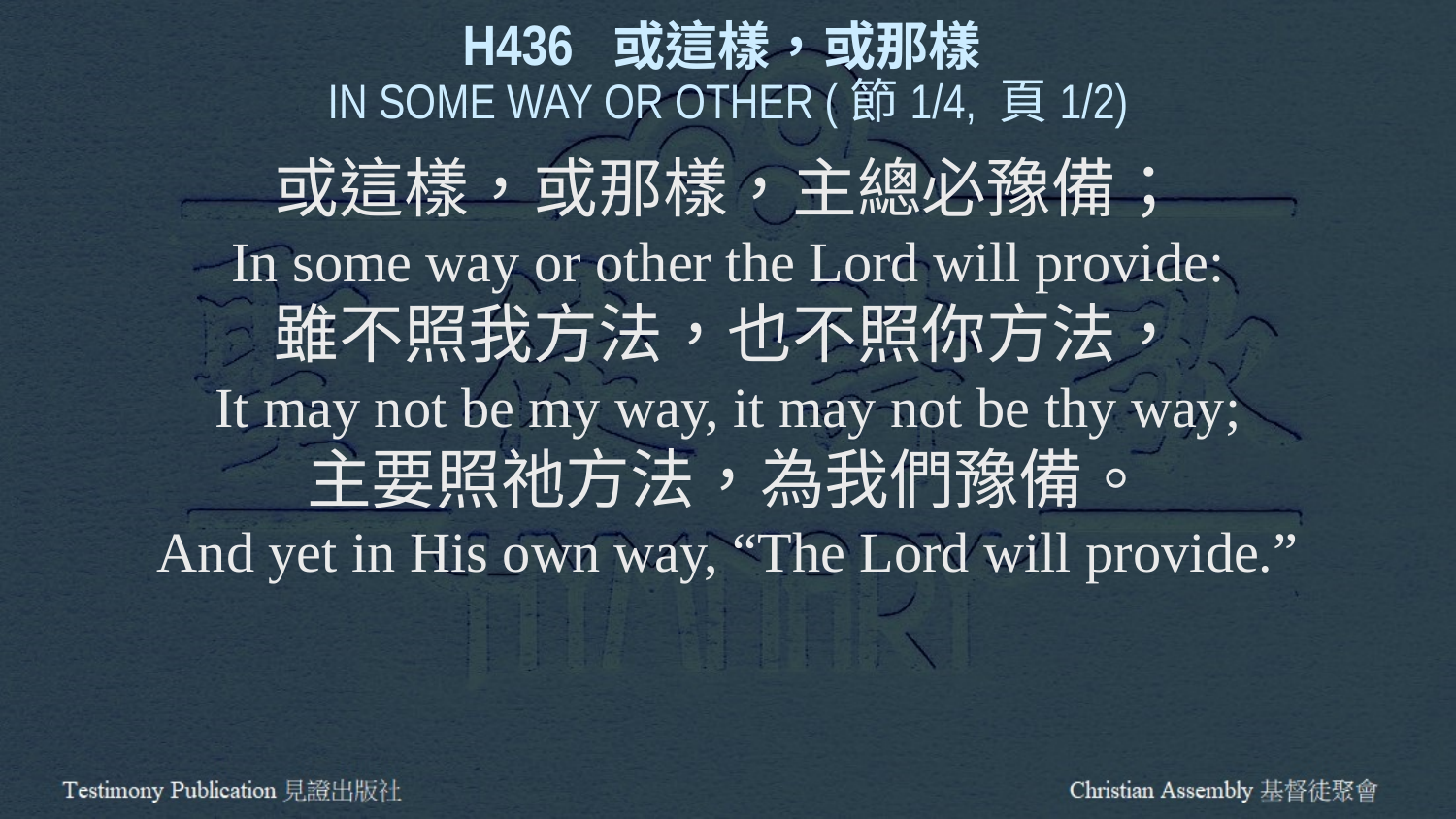

H436  或這樣，或那樣
IN SOME WAY OR OTHER (節1/4, 頁1/2)
或這樣，或那樣，主總必豫備；
In some way or other the Lord will provide:
雖不照我方法，也不照你方法，
It may not be my way, it may not be thy way;
主要照祂方法，為我們豫備。
And yet in His own way, “The Lord will provide.”